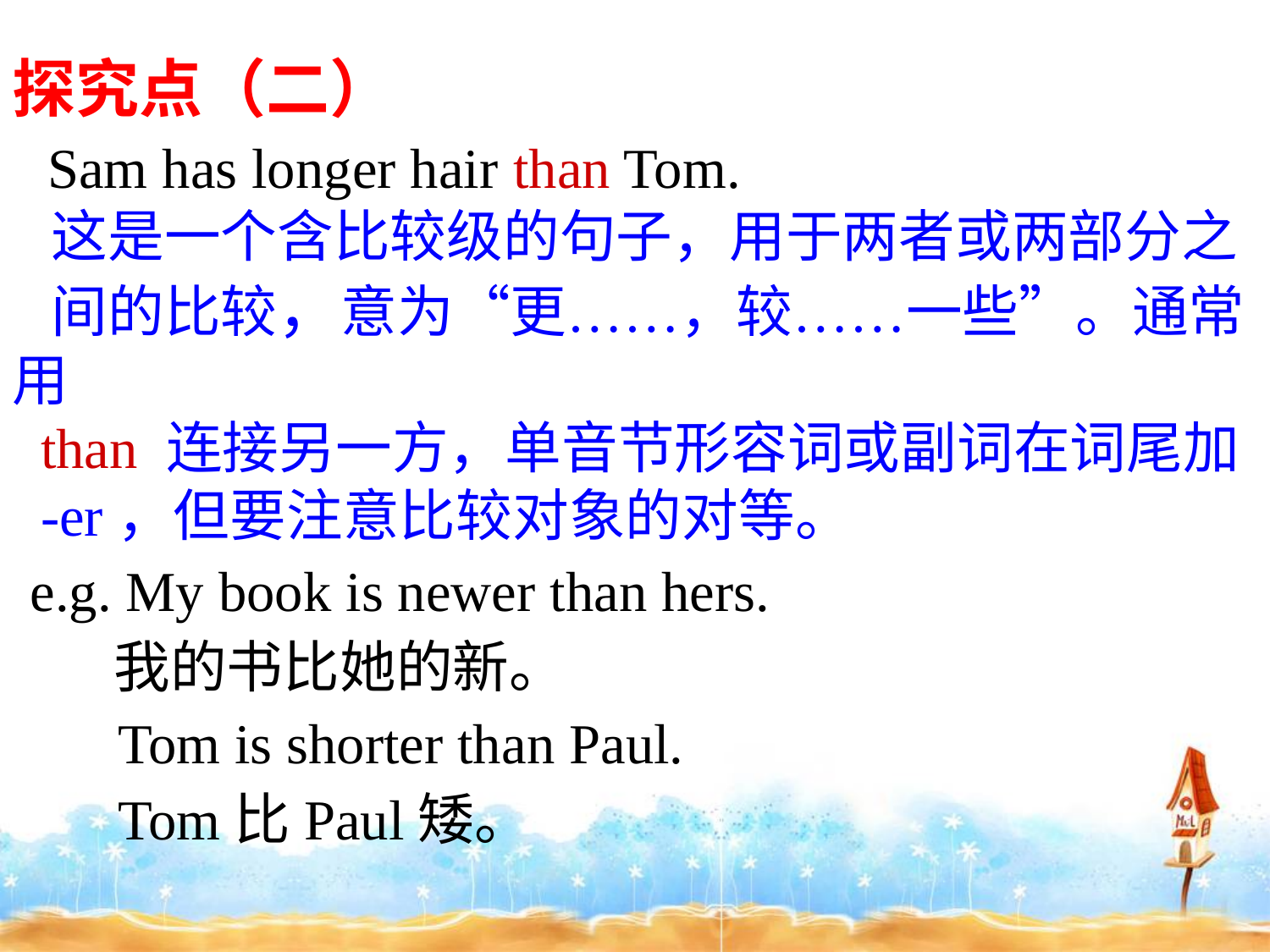

探究点（二）
  Sam has longer hair than Tom.
  这是一个含比较级的句子，用于两者或两部分之
  间的比较，意为“更……，较……一些”。通常用
  than 连接另一方，单音节形容词或副词在词尾加
  -er，但要注意比较对象的对等。
 e.g. My book is newer than hers.
      我的书比她的新。
      Tom is shorter than Paul.
      Tom比Paul矮。